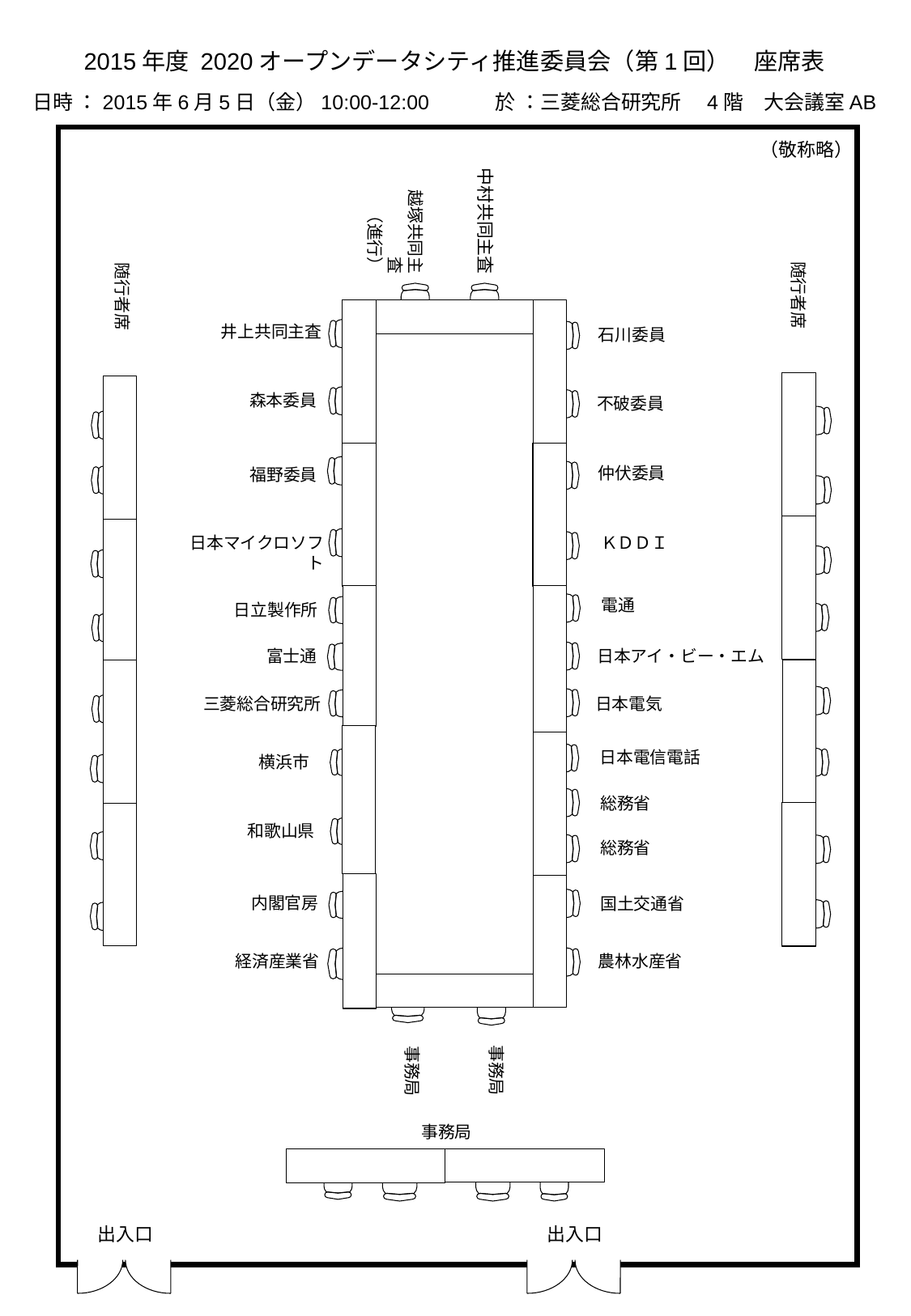

2015年度 2020オープンデータシティ推進委員会（第1回）　座席表
日時 ：2015年6月5日（金）10:00-12:00　　　於 ：三菱総合研究所　4階　大会議室AB
（敬称略）
中村共同主査
越塚共同主査
（進行）
随行者席
随行者席

井上共同主査
石川委員

森本委員

不破委員

仲伏委員
福野委員

日本マイクロソフト
ＫＤＤＩ

電通
日立製作所

富士通
日本アイ・ビー・エム

三菱総合研究所
日本電気

日本電信電話

横浜市

総務省

和歌山県

総務省

内閣官房
国土交通省

経済産業省
農林水産省

事務局
事務局

事務局

出入口

出入口